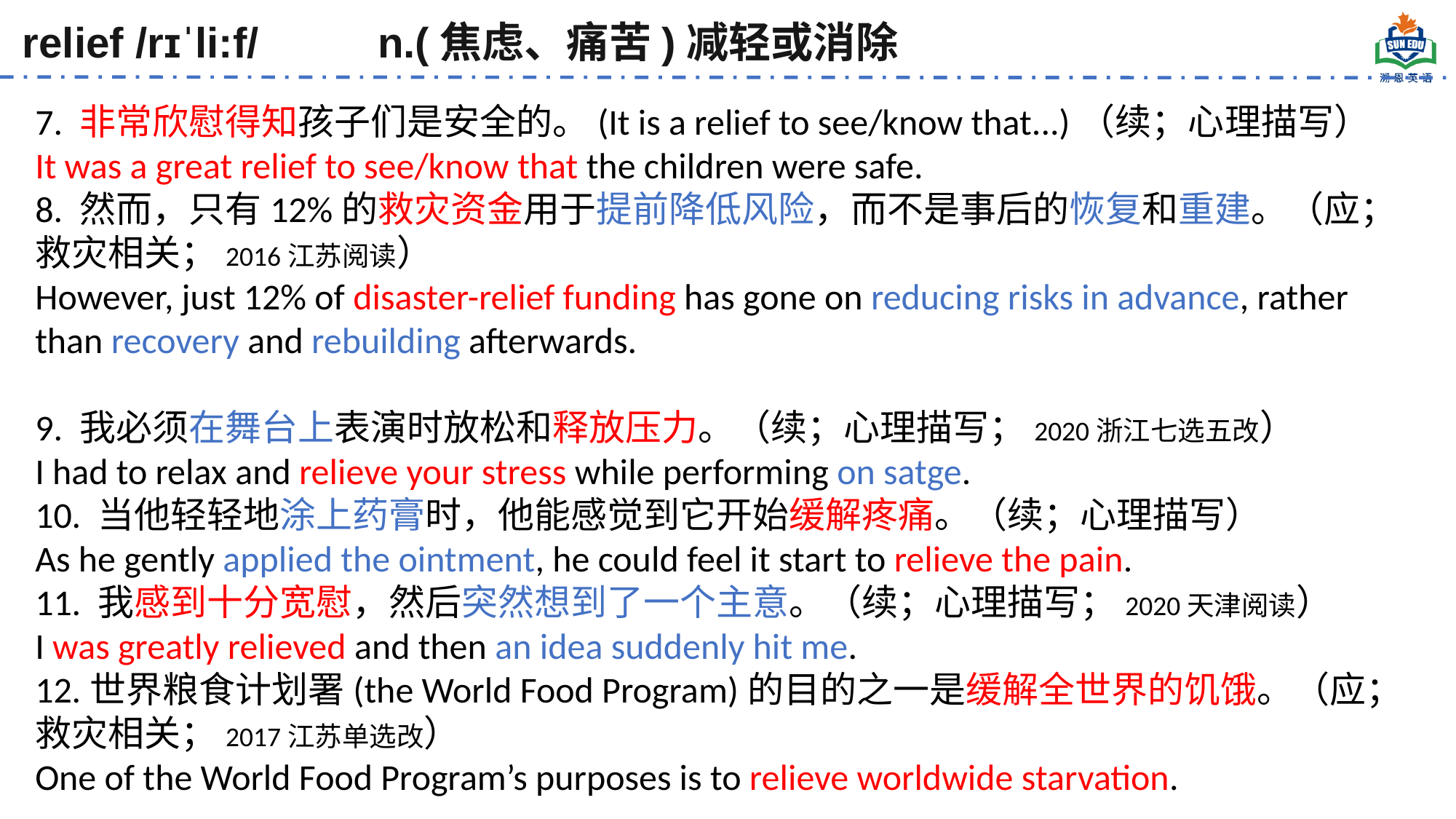

relief /rɪˈli:f/          n.(焦虑、痛苦)减轻或消除
7. 非常欣慰得知孩子们是安全的。(It is a relief to see/know that...)（续；心理描写）
It was a great relief to see/know that the children were safe.
8. 然而，只有12%的救灾资金用于提前降低风险，而不是事后的恢复和重建。（应；救灾相关；2016江苏阅读）
However, just 12% of disaster-relief funding has gone on reducing risks in advance, rather than recovery and rebuilding afterwards.

9. 我必须在舞台上表演时放松和释放压力。（续；心理描写；2020浙江七选五改）
I had to relax and relieve your stress while performing on satge.
10. 当他轻轻地涂上药膏时，他能感觉到它开始缓解疼痛。（续；心理描写）
As he gently applied the ointment, he could feel it start to relieve the pain.
11. 我感到十分宽慰，然后突然想到了一个主意。（续；心理描写；2020天津阅读）
I was greatly relieved and then an idea suddenly hit me.
12.世界粮食计划署(the World Food Program)的目的之一是缓解全世界的饥饿。（应；救灾相关；2017江苏单选改）
One of the World Food Program’s purposes is to relieve worldwide starvation.